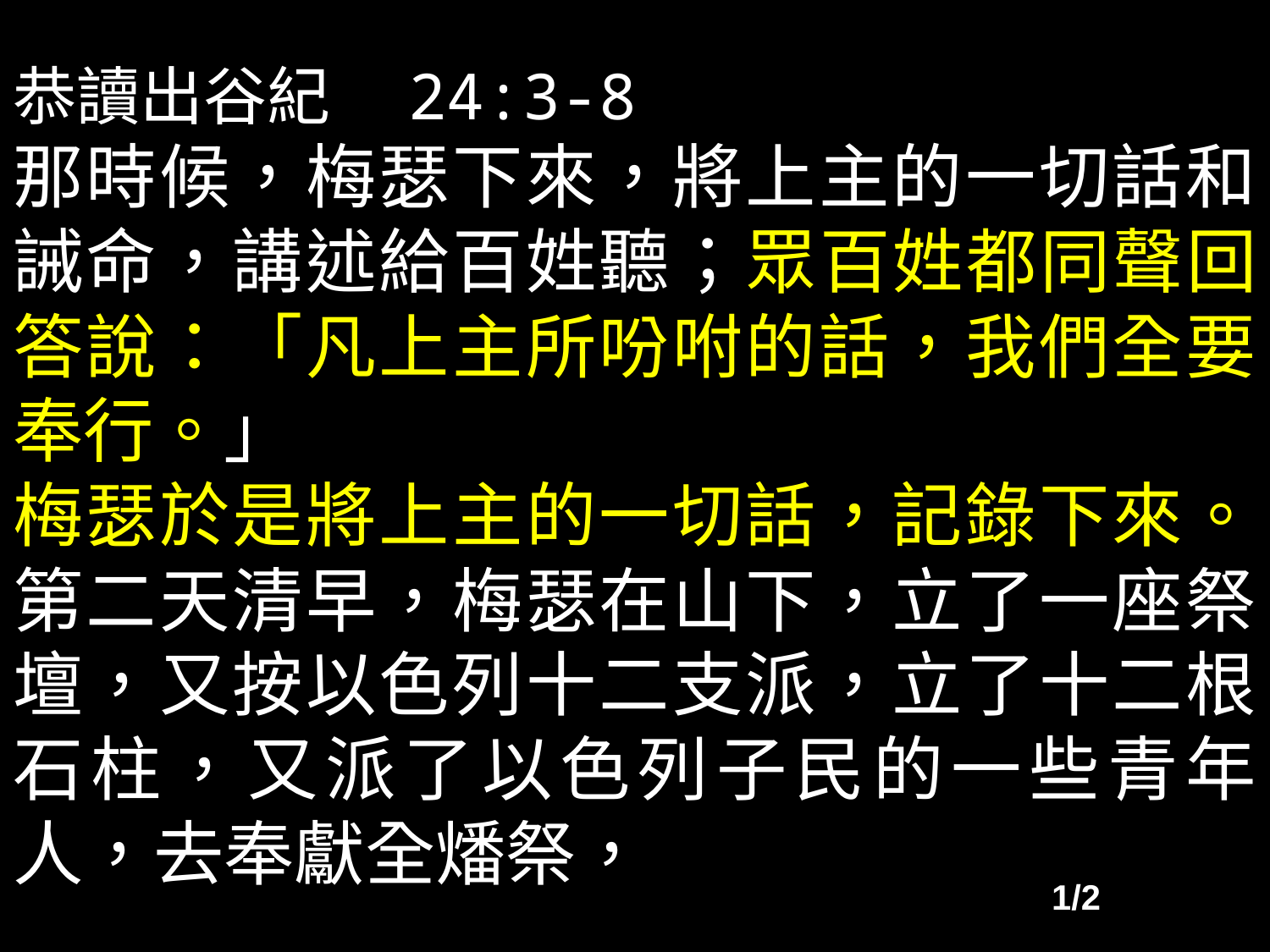

恭讀出谷紀　24:3-8
那時候，梅瑟下來，將上主的一切話和誡命，講述給百姓聽；眾百姓都同聲回答說：「凡上主所吩咐的話，我們全要奉行。」
梅瑟於是將上主的一切話，記錄下來。第二天清早，梅瑟在山下，立了一座祭壇，又按以色列十二支派，立了十二根石柱，又派了以色列子民的一些青年人，去奉獻全燔祭，

1/2